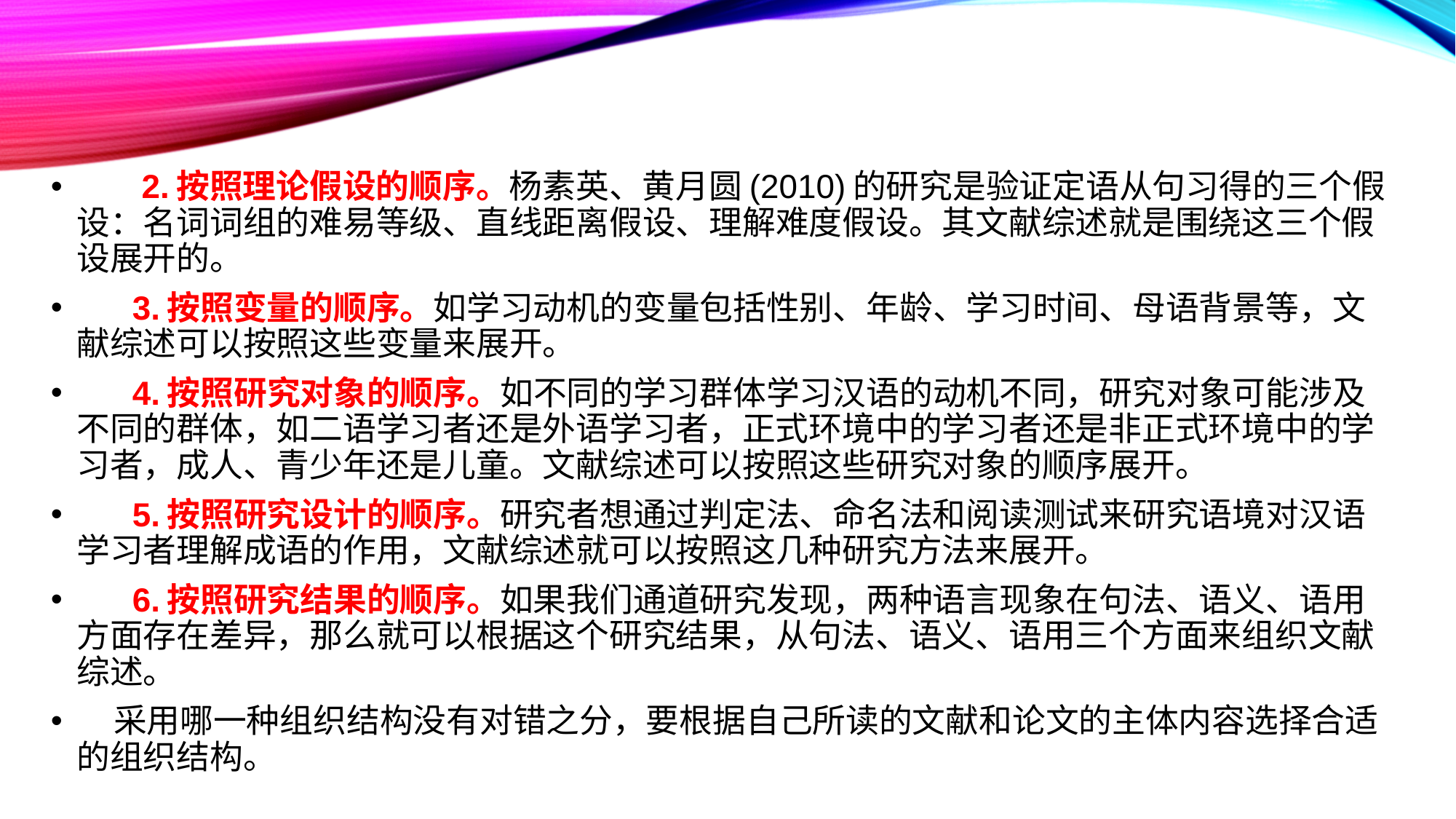

2.按照理论假设的顺序。杨素英、黄月圆(2010)的研究是验证定语从句习得的三个假设：名词词组的难易等级、直线距离假设、理解难度假设。其文献综述就是围绕这三个假设展开的。
      3.按照变量的顺序。如学习动机的变量包括性别、年龄、学习时间、母语背景等，文献综述可以按照这些变量来展开。
      4.按照研究对象的顺序。如不同的学习群体学习汉语的动机不同，研究对象可能涉及不同的群体，如二语学习者还是外语学习者，正式环境中的学习者还是非正式环境中的学习者，成人、青少年还是儿童。文献综述可以按照这些研究对象的顺序展开。
      5.按照研究设计的顺序。研究者想通过判定法、命名法和阅读测试来研究语境对汉语学习者理解成语的作用，文献综述就可以按照这几种研究方法来展开。
      6.按照研究结果的顺序。如果我们通道研究发现，两种语言现象在句法、语义、语用方面存在差异，那么就可以根据这个研究结果，从句法、语义、语用三个方面来组织文献综述。
    采用哪一种组织结构没有对错之分，要根据自己所读的文献和论文的主体内容选择合适的组织结构。